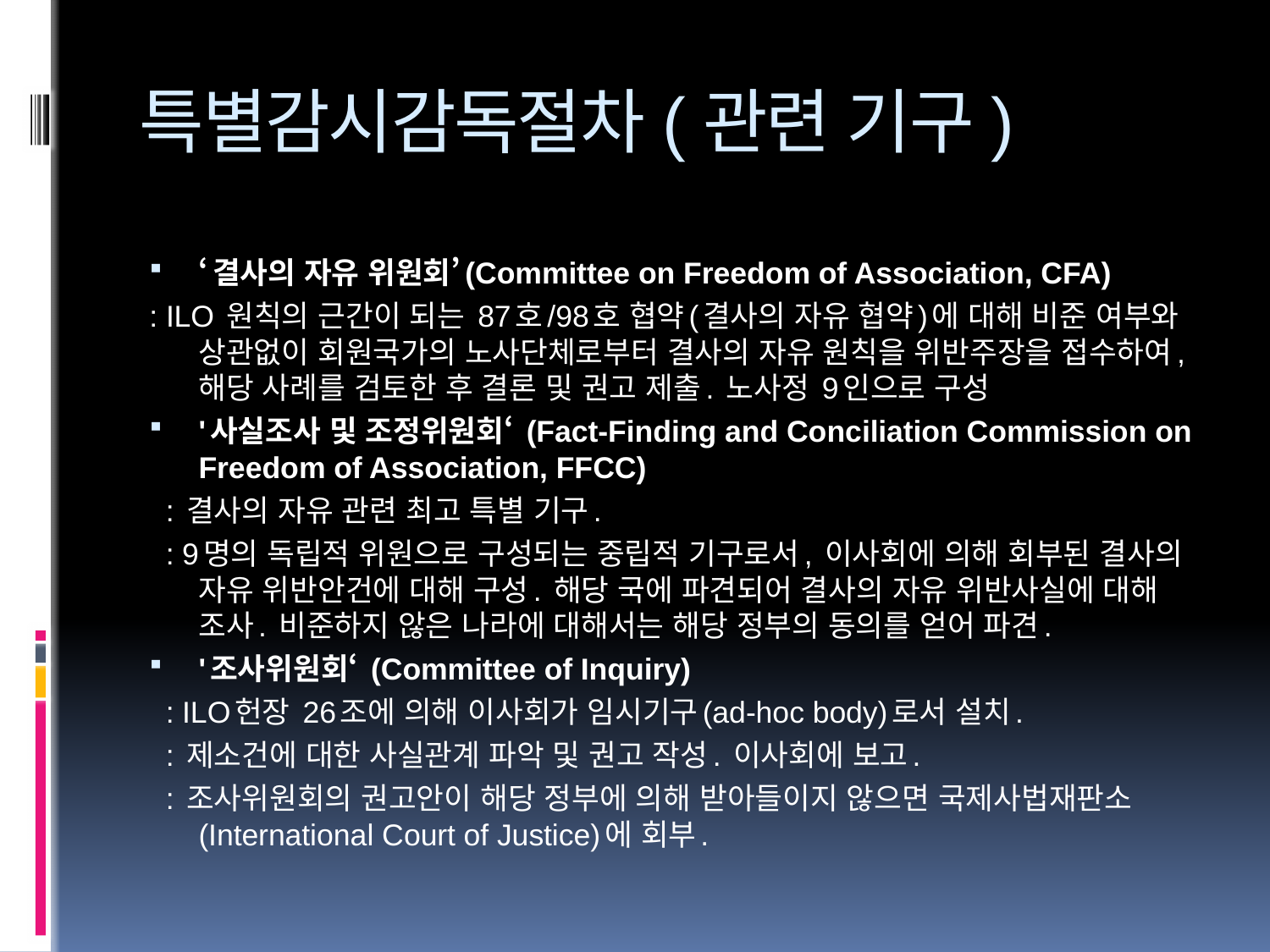

# 특별감시감독절차(관련 기구)
‘결사의 자유 위원회’(Committee on Freedom of Association, CFA)
: ILO 원칙의 근간이 되는 87호/98호 협약(결사의 자유 협약)에 대해 비준 여부와 상관없이 회원국가의 노사단체로부터 결사의 자유 원칙을 위반주장을 접수하여, 해당 사례를 검토한 후 결론 및 권고 제출. 노사정 9인으로 구성
'사실조사 및 조정위원회‘ (Fact-Finding and Conciliation Commission on Freedom of Association, FFCC)
  : 결사의 자유 관련 최고 특별 기구.
  : 9명의 독립적 위원으로 구성되는 중립적 기구로서, 이사회에 의해 회부된 결사의 자유 위반안건에 대해 구성. 해당 국에 파견되어 결사의 자유 위반사실에 대해 조사. 비준하지 않은 나라에 대해서는 해당 정부의 동의를 얻어 파견.
'조사위원회‘ (Committee of Inquiry)
  : ILO헌장 26조에 의해 이사회가 임시기구(ad-hoc body)로서 설치.
  : 제소건에 대한 사실관계 파악 및 권고 작성. 이사회에 보고.
  : 조사위원회의 권고안이 해당 정부에 의해 받아들이지 않으면 국제사법재판소(International Court of Justice)에 회부.